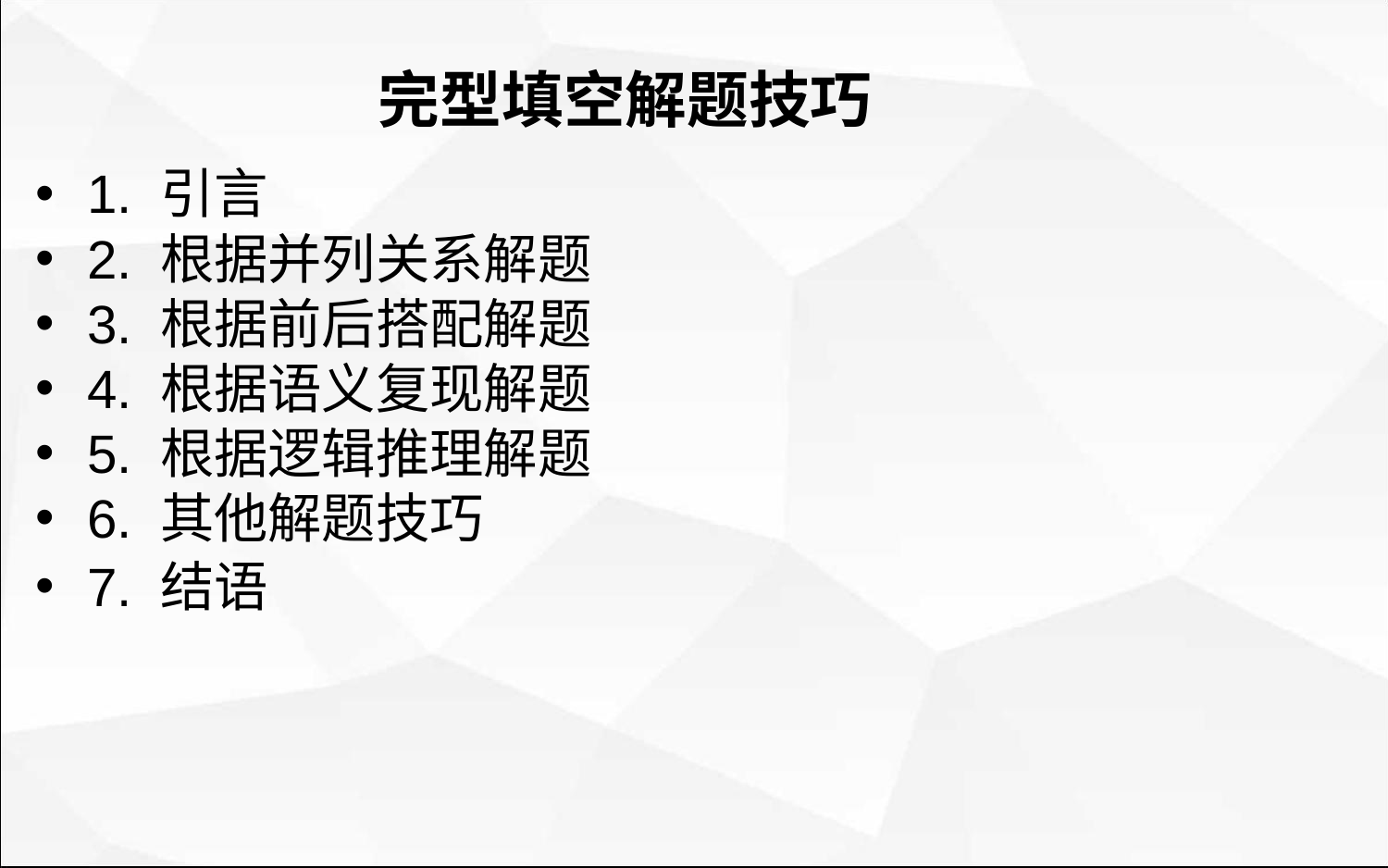

完型填空解题技巧
1. 引言
2. 根据并列关系解题
3. 根据前后搭配解题
4. 根据语义复现解题
5. 根据逻辑推理解题
6. 其他解题技巧
7. 结语